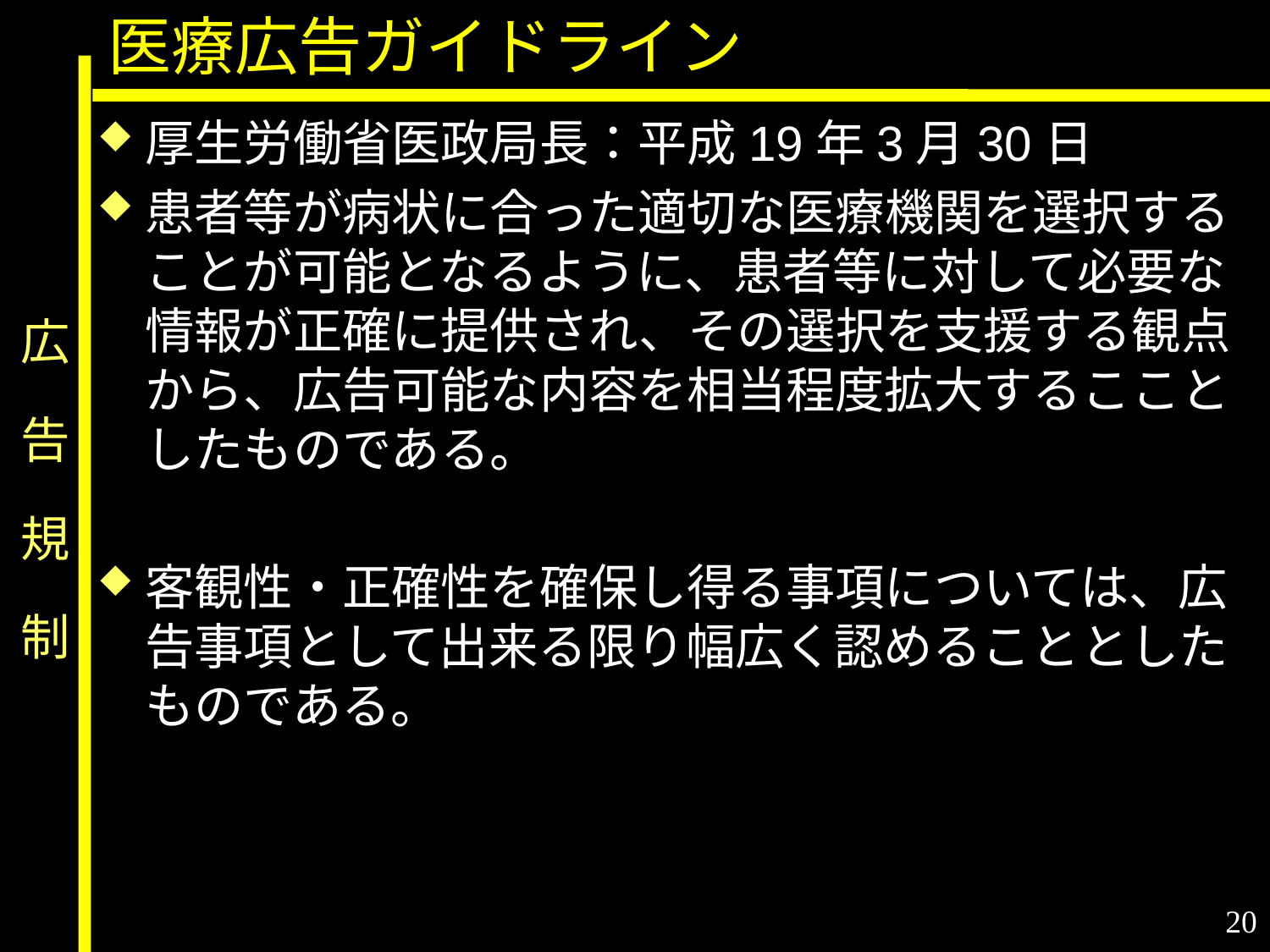

医療広告ガイドライン

厚生労働省医政局長：平成19年3月30日
患者等が病状に合った適切な医療機関を選択することが可能となるように、患者等に対して必要な情報が正確に提供され、その選択を支援する観点から、広告可能な内容を相当程度拡大するこことしたものである。

客観性・正確性を確保し得る事項については、広告事項として出来る限り幅広く認めることとしたものである。
# 広　告　規　制
20